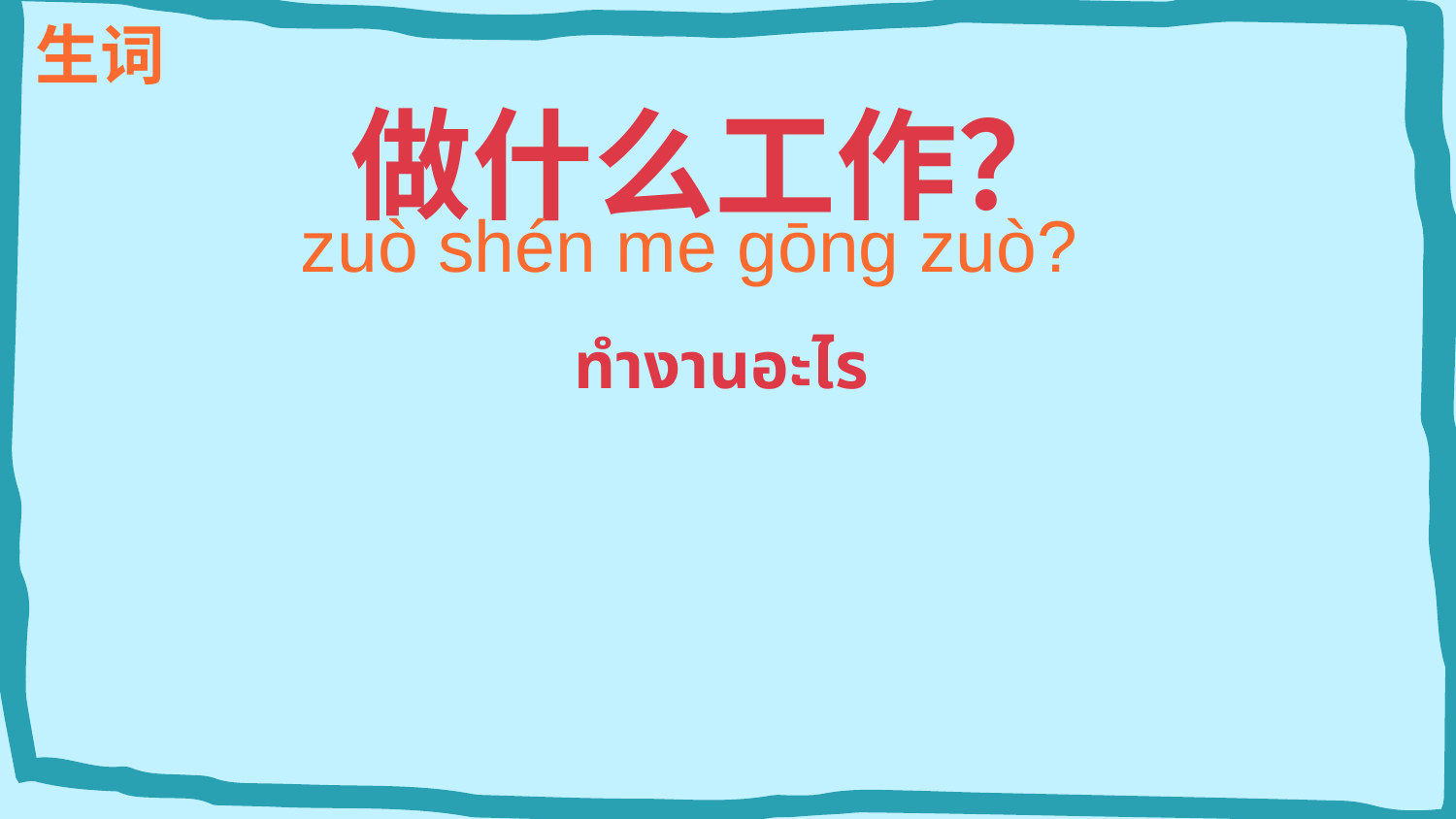

做什么工作？
生词
zuò shén me gōng zuò?
ทำงานอะไร